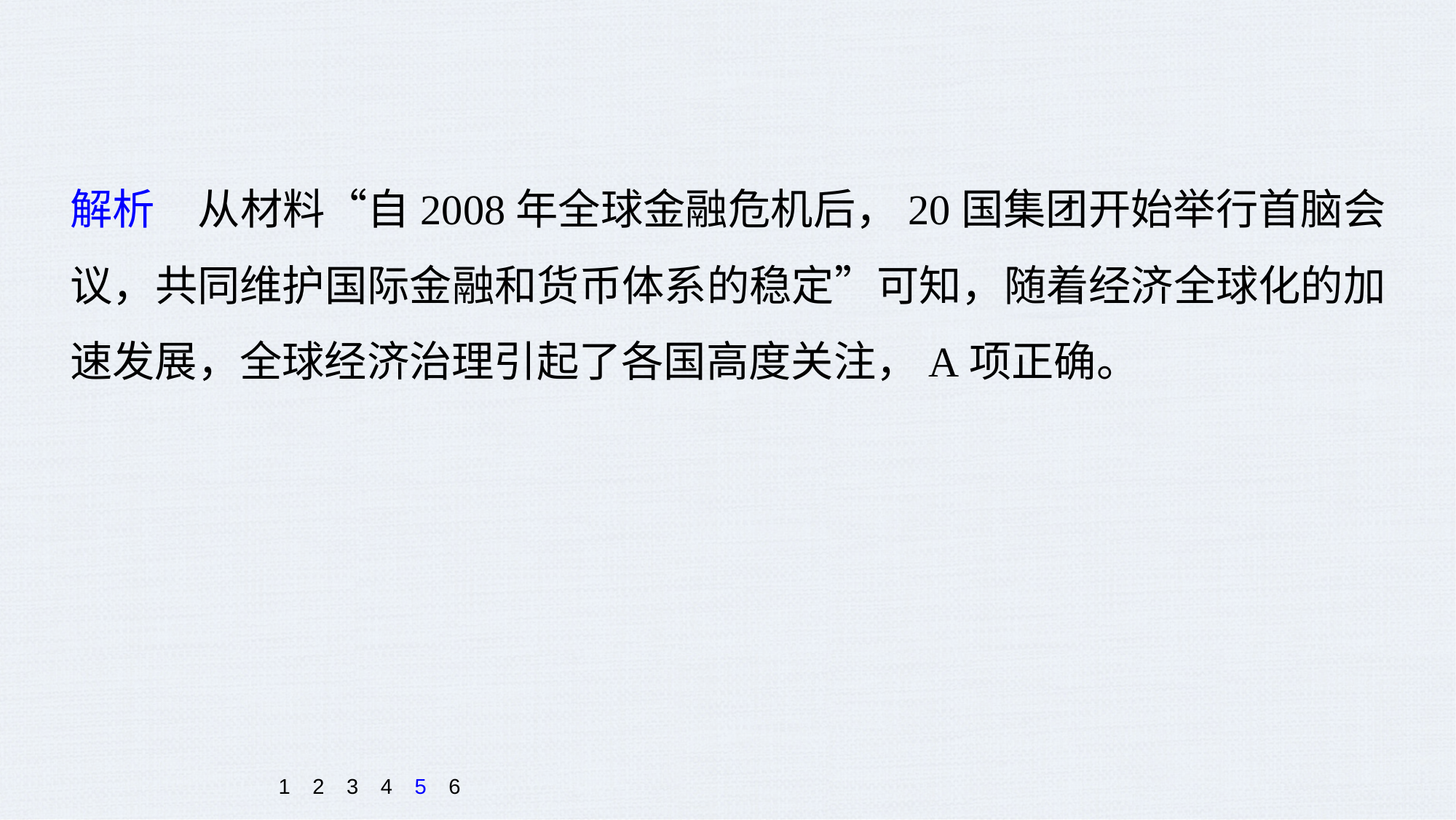

解析　从材料“自2008年全球金融危机后，20国集团开始举行首脑会议，共同维护国际金融和货币体系的稳定”可知，随着经济全球化的加速发展，全球经济治理引起了各国高度关注，A项正确。
1
2
3
4
5
6